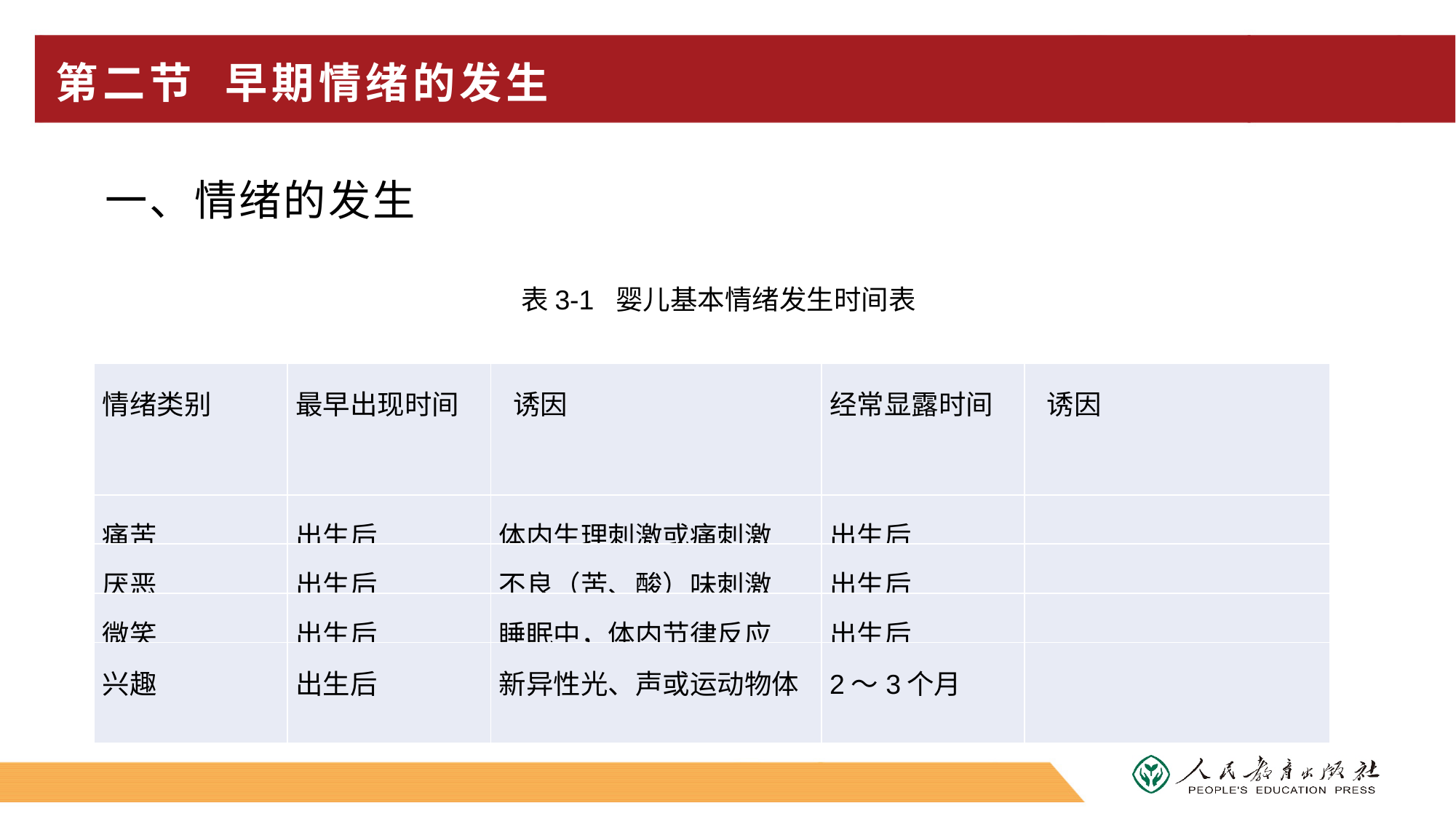

# 第二节  早期情绪的发生
一、情绪的发生

表3-1  婴儿基本情绪发生时间表
| 情绪类别 | 最早出现时间 | 诱因 | 经常显露时间 | 诱因 |
| --- | --- | --- | --- | --- |
| 痛苦 | 出生后 | 体内生理刺激或痛刺激 | 出生后 |  |
| 厌恶 | 出生后 | 不良（苦、酸）味刺激 | 出生后 |  |
| 微笑 | 出生后 | 睡眠中，体内节律反应 | 出生后 |  |
| 兴趣 | 出生后 | 新异性光、声或运动物体 | 2～3个月 |  |